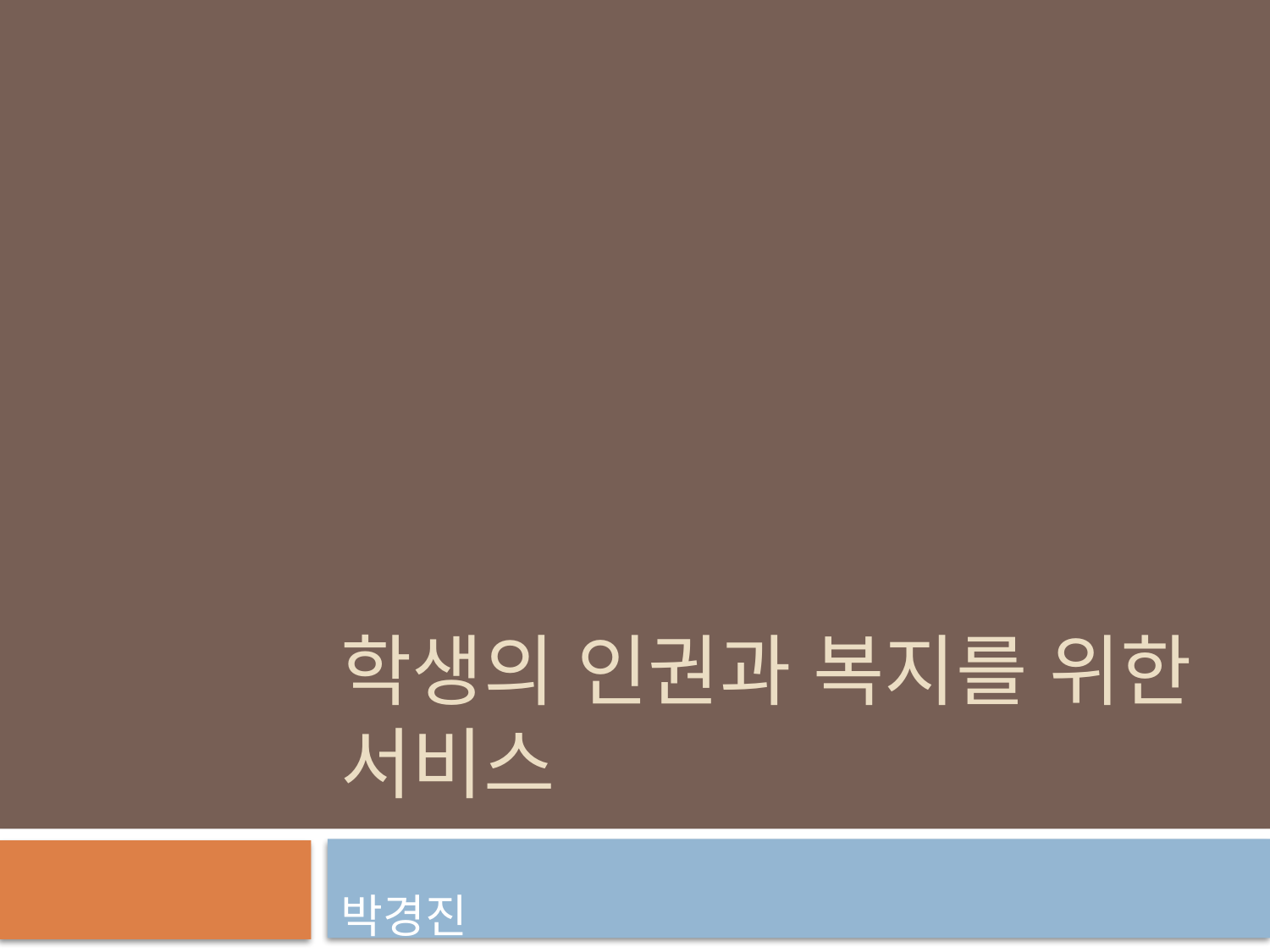

# 학생의 인권과 복지를 위한 서비스
                                                              박경진